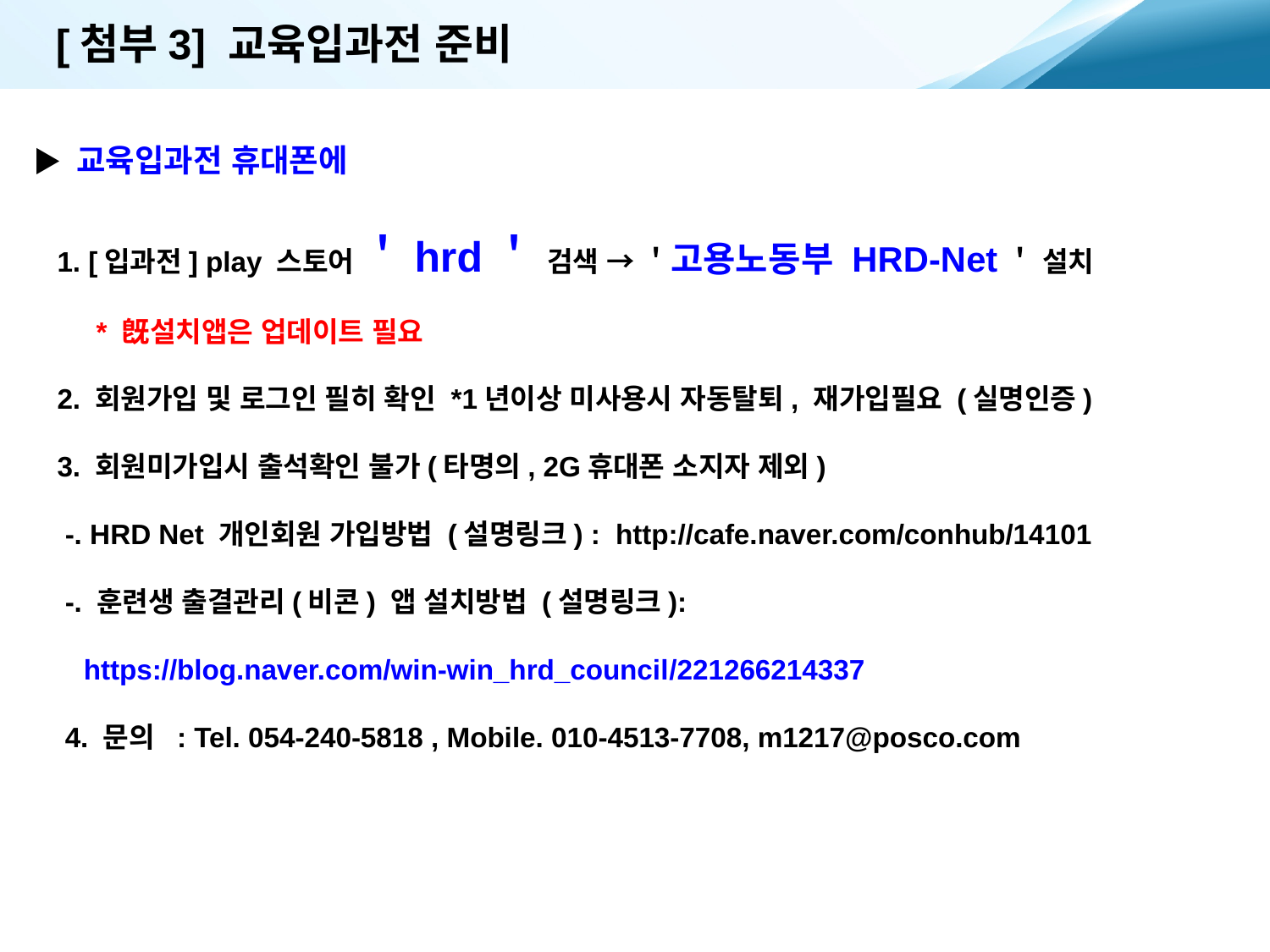

[첨부3] 교육입과전 준비
▶ 교육입과전 휴대폰에
   1. [입과전] play 스토어 ＇hrd＇ 검색 → ＇고용노동부 HRD-Net＇ 설치
        * 旣설치앱은 업데이트 필요
   2. 회원가입 및 로그인 필히 확인 *1년이상 미사용시 자동탈퇴, 재가입필요 (실명인증)
   3. 회원미가입시 출석확인 불가(타명의, 2G휴대폰 소지자 제외)
    -. HRD Net 개인회원 가입방법 (설명링크) :  http://cafe.naver.com/conhub/14101
    -. 훈련생 출결관리(비콘) 앱 설치방법 (설명링크):  https://blog.naver.com/win-win_hrd_council/221266214337
    4. 문의  : Tel. 054-240-5818 , Mobile. 010-4513-7708, m1217@posco.com